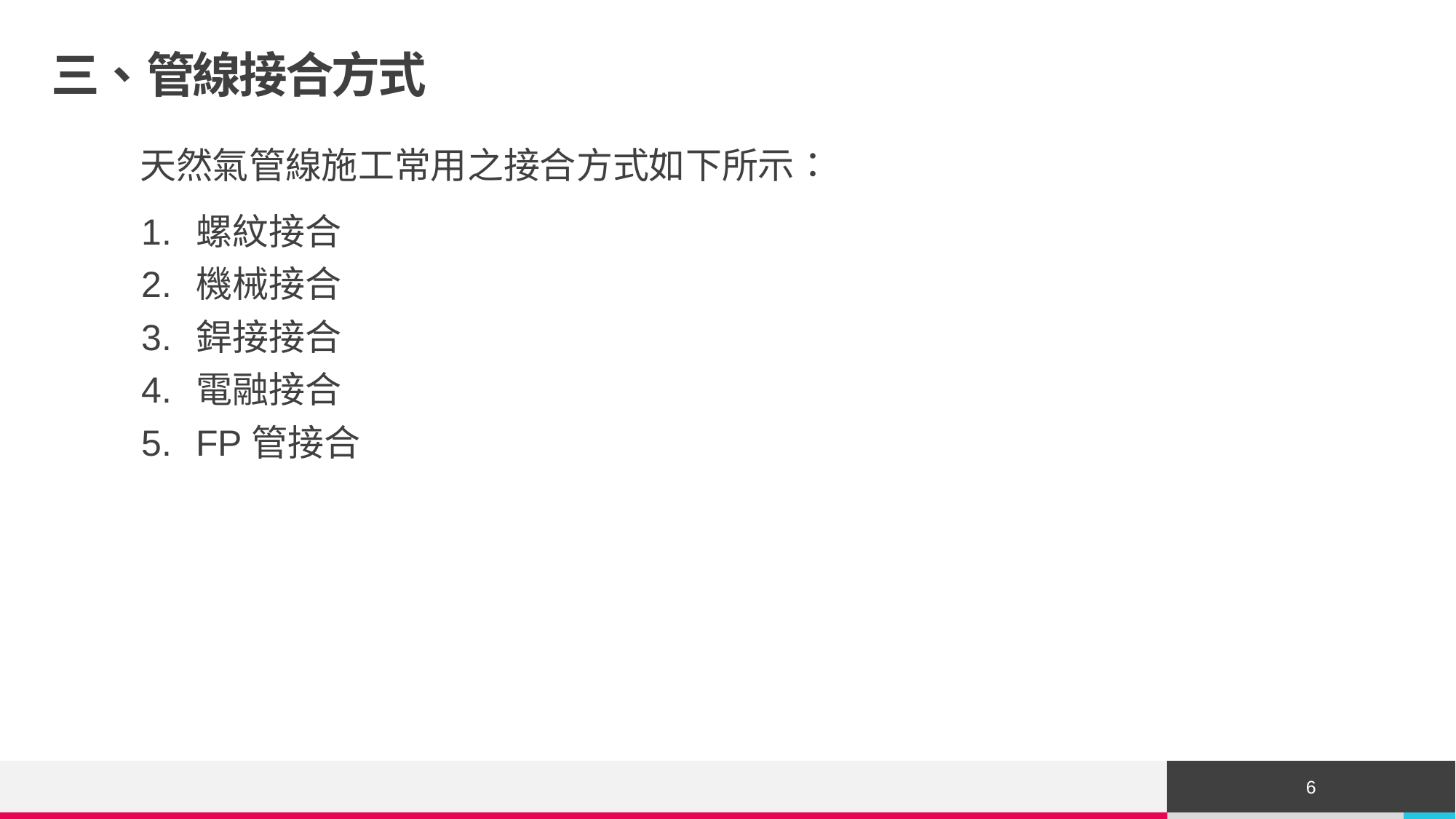

# 三、管線接合方式
天然氣管線施工常用之接合方式如下所示：
螺紋接合
機械接合
銲接接合
電融接合
FP管接合

6